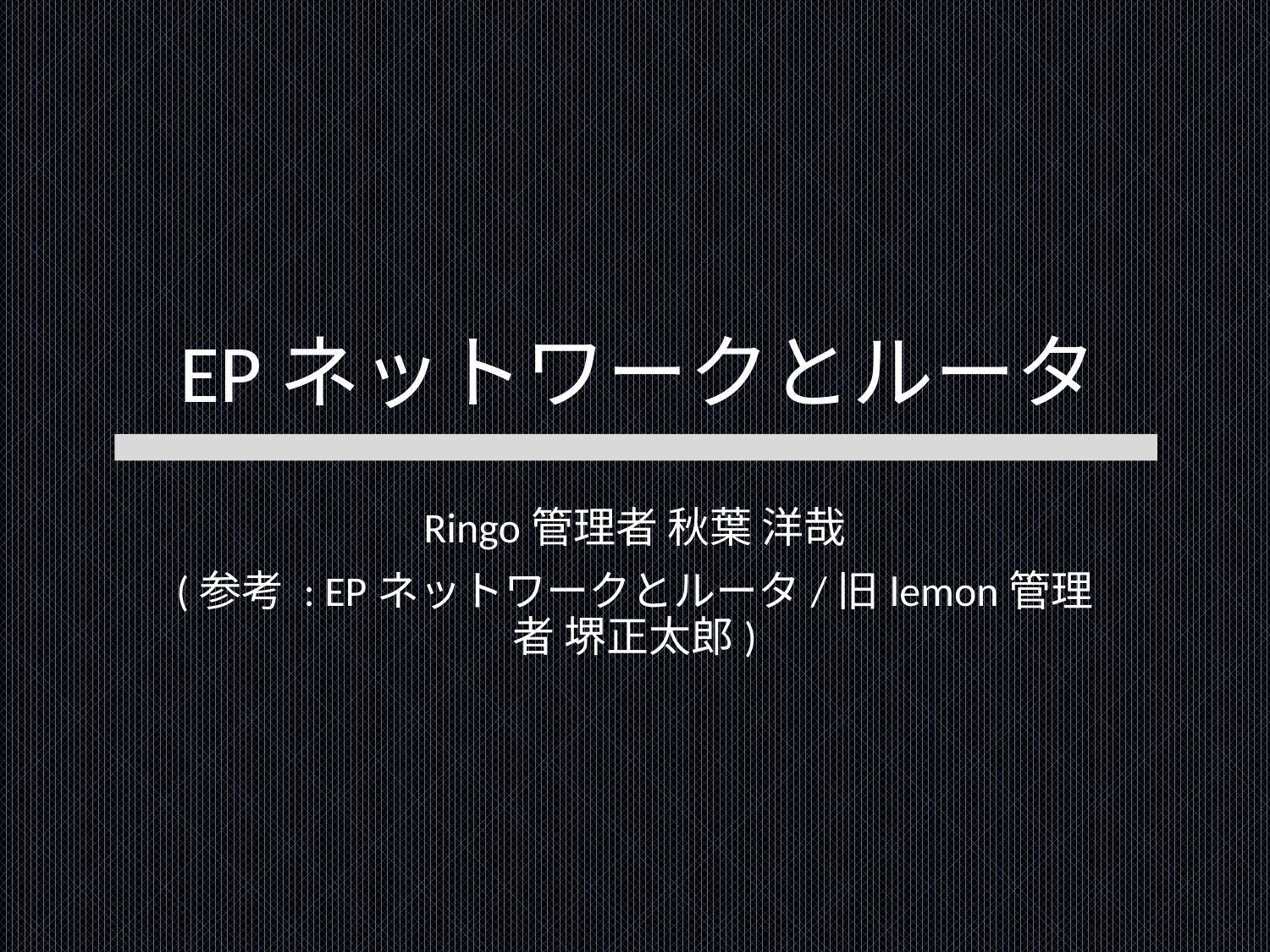

# EPネットワークとルータ

Ringo管理者 秋葉 洋哉
(参考 : EPネットワークとルータ/旧lemon管理者 堺正太郎)